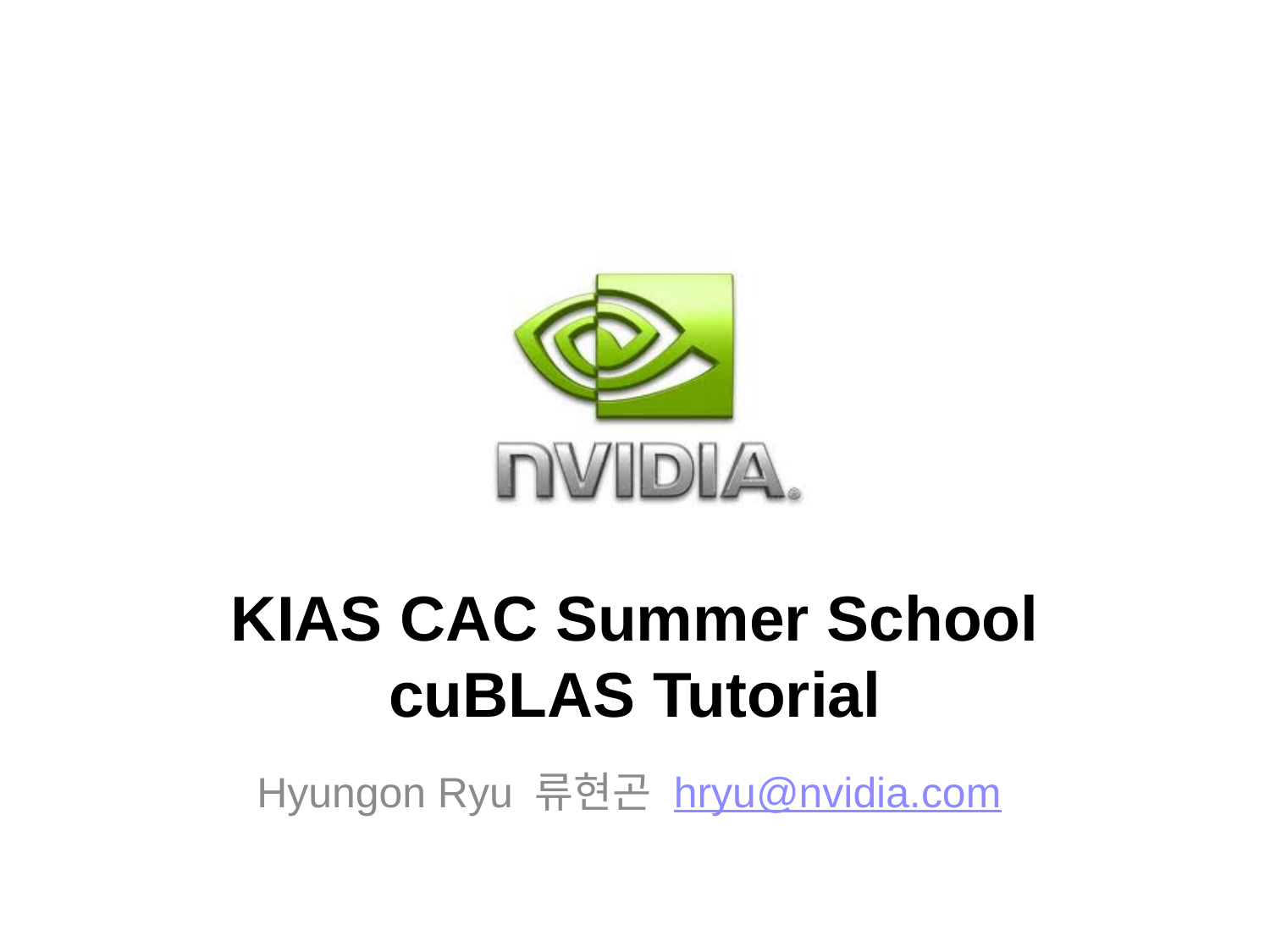

# KIAS CAC Summer School cuBLAS Tutorial
Hyungon Ryu 류현곤 hryu@nvidia.com